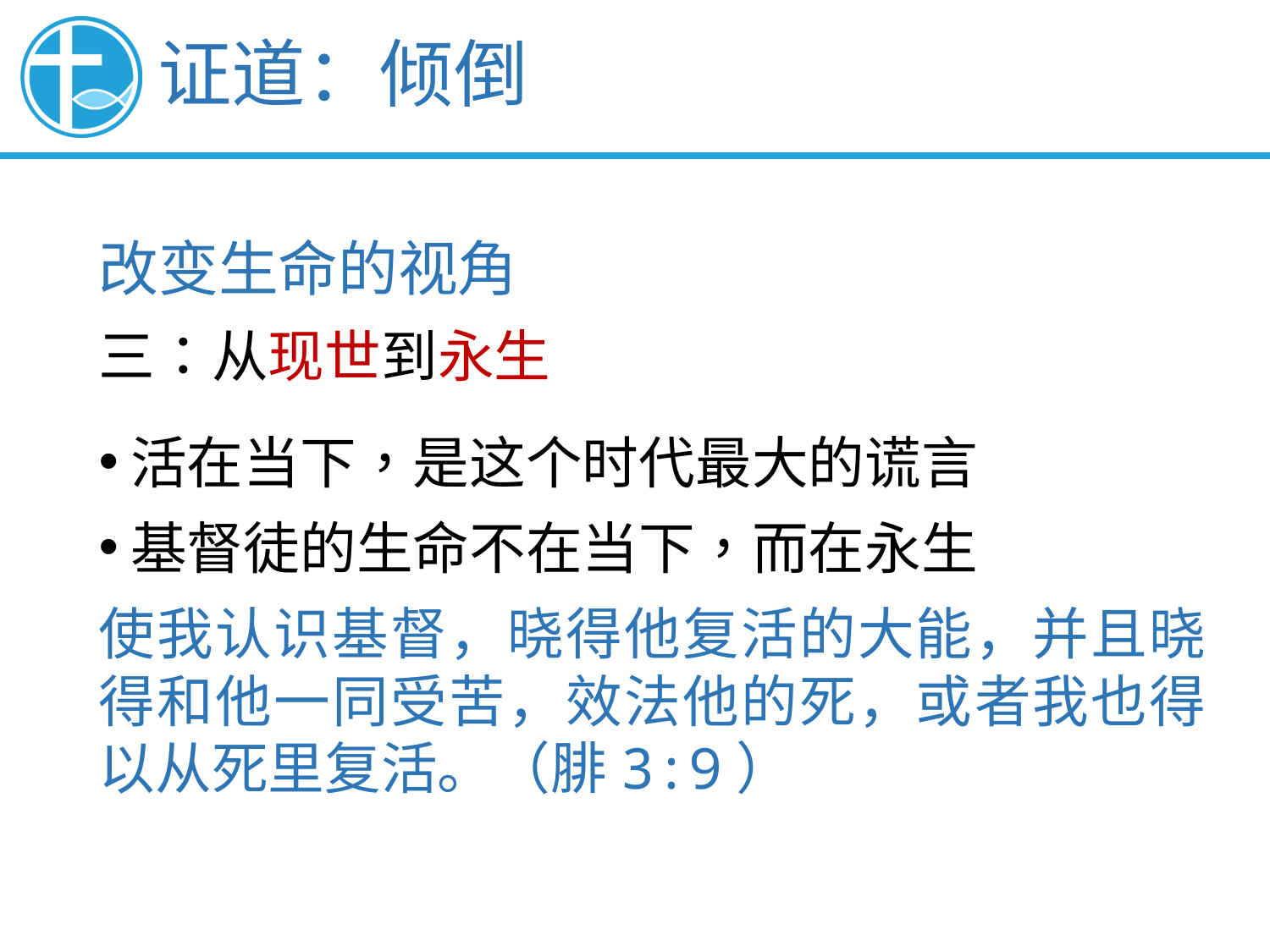

证道：倾倒
改变生命的视角
三：从现世到永生
活在当下，是这个时代最大的谎言
基督徒的生命不在当下，而在永生
使我认识基督，晓得他复活的大能，并且晓得和他一同受苦，效法他的死，或者我也得以从死里复活。（腓3:9）